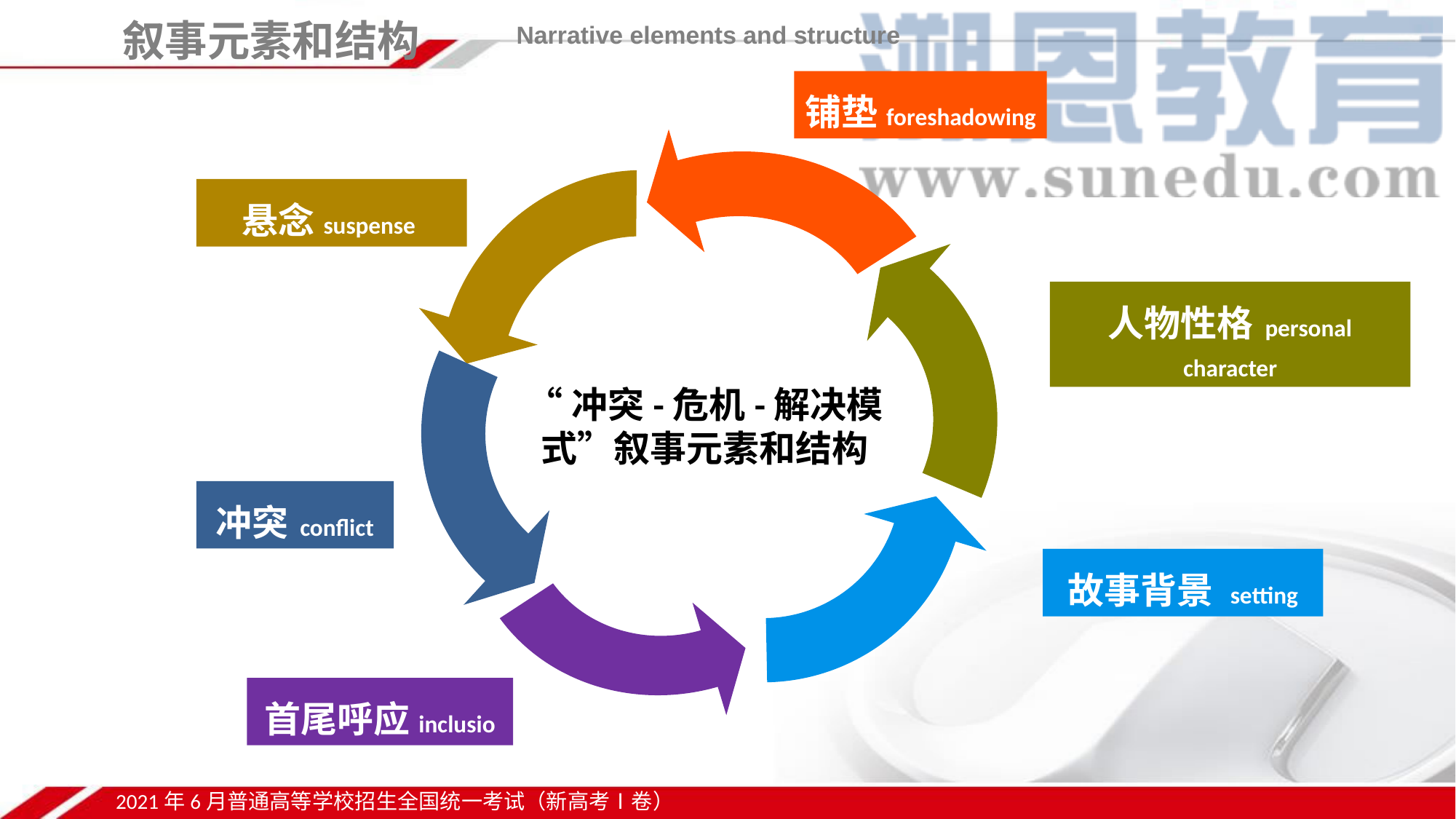

叙事元素和结构         Narrative elements and structure
铺垫foreshadowing

悬念suspense

人物性格 personal character

“冲突-危机-解决模式”叙事元素和结构
冲突 conflict

故事背景  setting
首尾呼应inclusio
2021年6月普通高等学校招生全国统一考试（新高考Ⅰ卷）